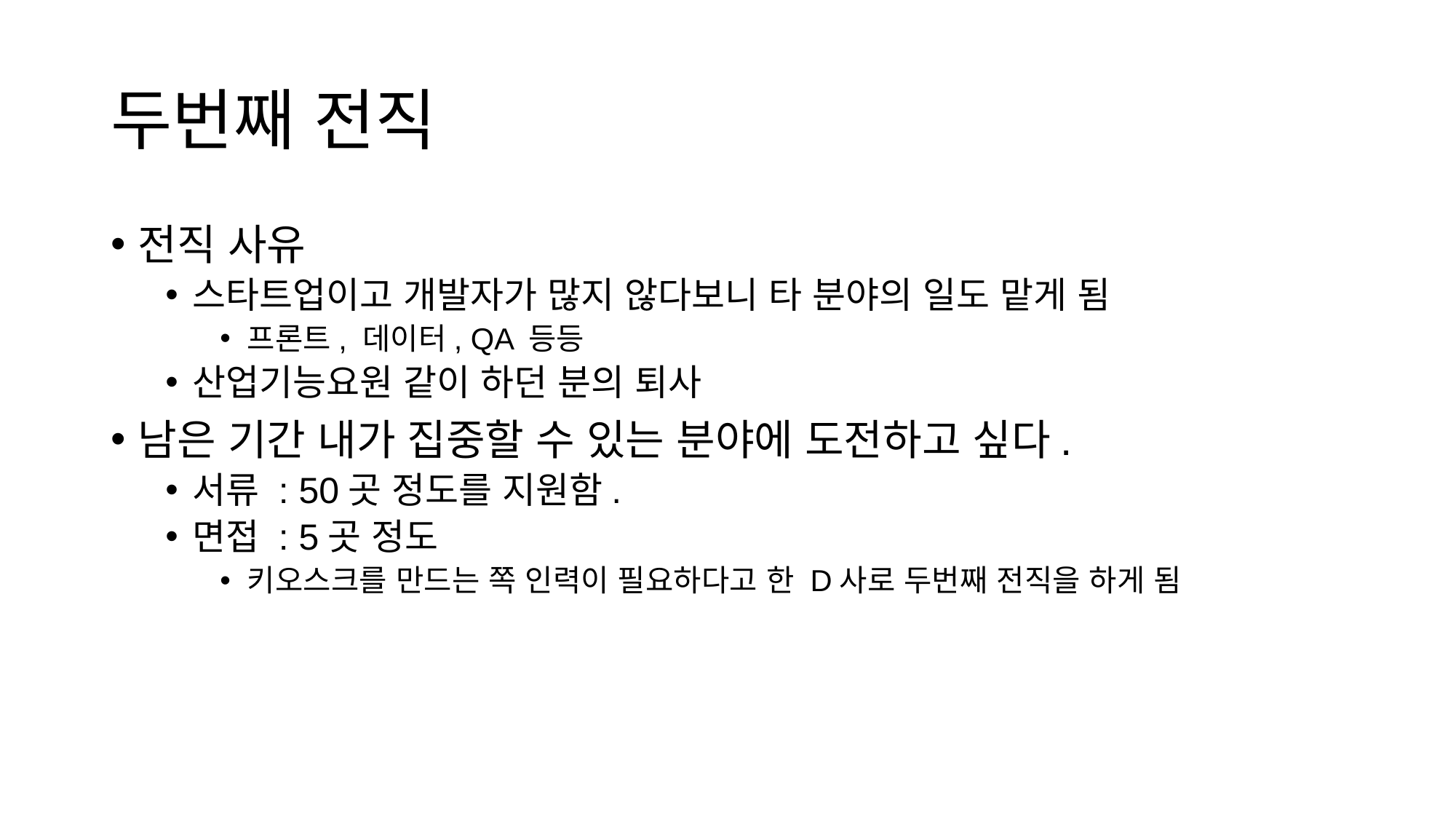

# 두번째 전직
전직 사유
스타트업이고 개발자가 많지 않다보니 타 분야의 일도 맡게 됨
프론트, 데이터, QA 등등
산업기능요원 같이 하던 분의 퇴사
남은 기간 내가 집중할 수 있는 분야에 도전하고 싶다.
서류 : 50곳 정도를 지원함.
면접 : 5곳 정도
키오스크를 만드는 쪽 인력이 필요하다고 한 D사로 두번째 전직을 하게 됨